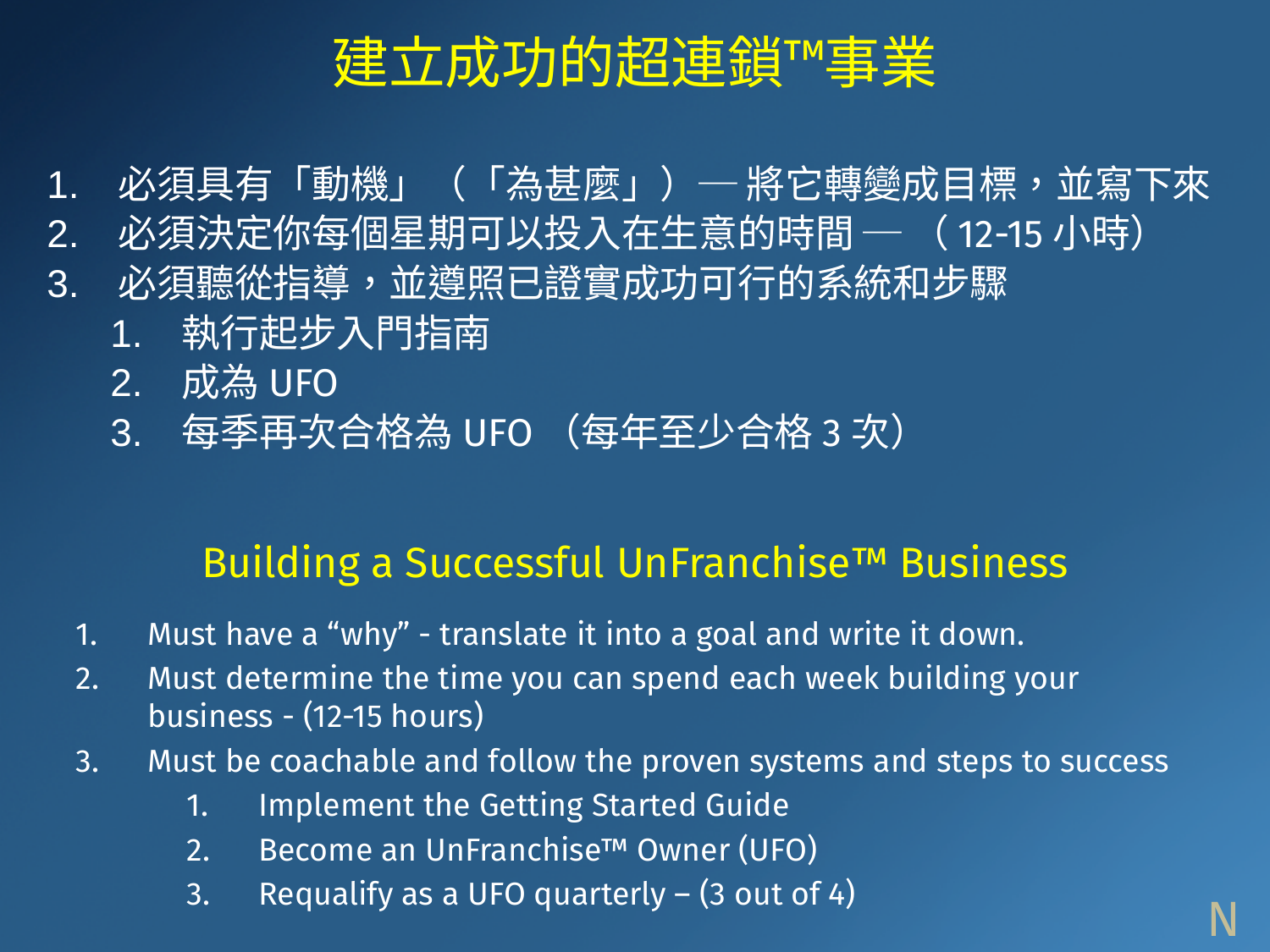

建立成功的超連鎖™事業
必須具有「動機」（「為甚麼」）─ 將它轉變成目標，並寫下來
必須決定你每個星期可以投入在生意的時間 ─ （12-15小時）
必須聽從指導，並遵照已證實成功可行的系統和步驟
執行起步入門指南
成為UFO
每季再次合格為UFO（每年至少合格3次）

Building a Successful UnFranchise™ Business
Must have a “why” - translate it into a goal and write it down.
Must determine the time you can spend each week building your business - (12-15 hours)
Must be coachable and follow the proven systems and steps to success
Implement the Getting Started Guide
Become an UnFranchise™ Owner (UFO)
Requalify as a UFO quarterly – (3 out of 4)
N